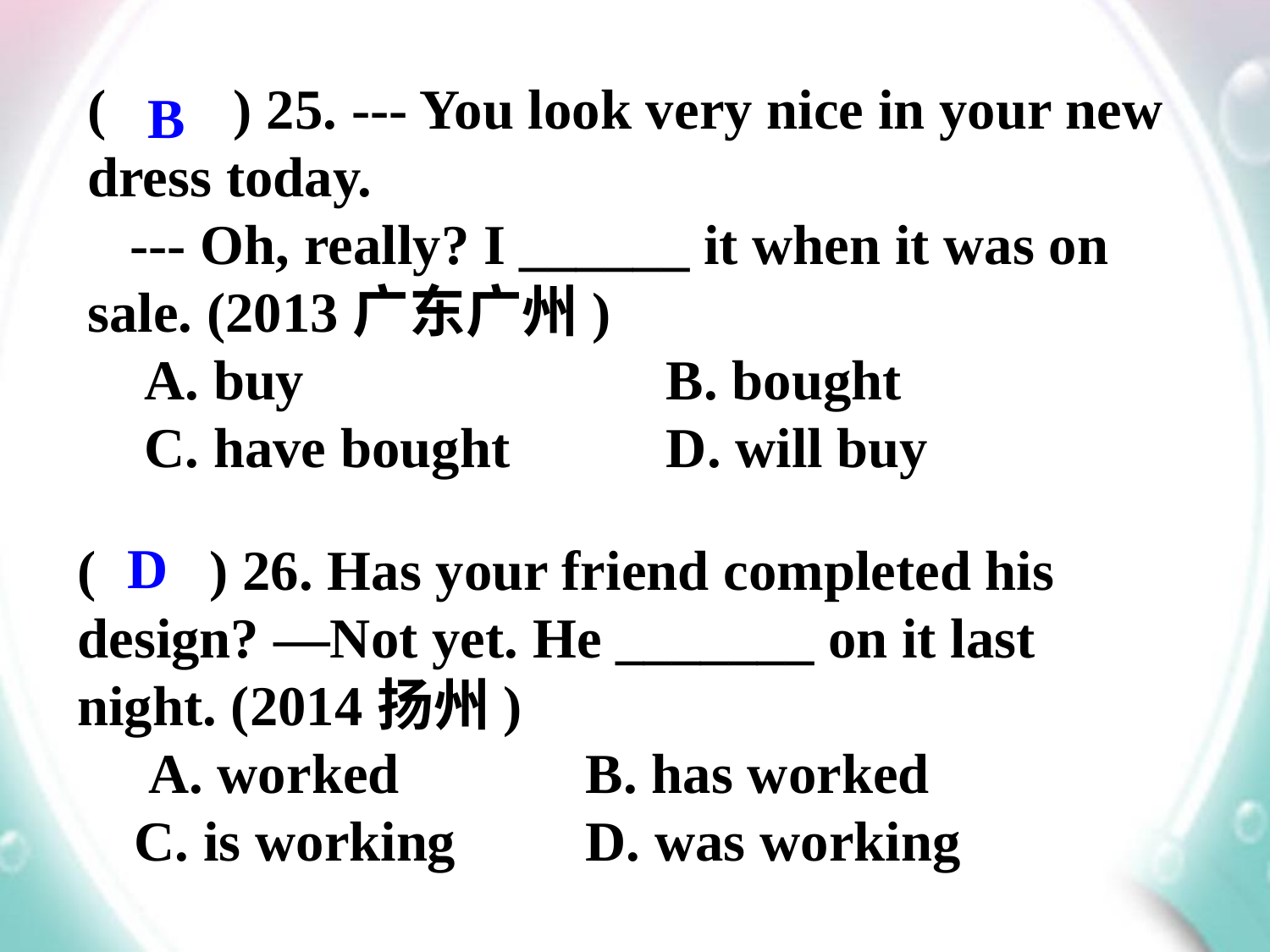

(         ) 25. --- You look very nice in your new dress today.
   --- Oh, really? I ______ it when it was on sale. (2013广东广州)
    A. buy 			     B. bought
    C. have bought 	     D. will buy
B
(        ) 26. Has your friend completed his design? —Not yet. He _______ on it last night. (2014扬州)
     A. worked	         B. has worked
    C. is working		D. was working
D